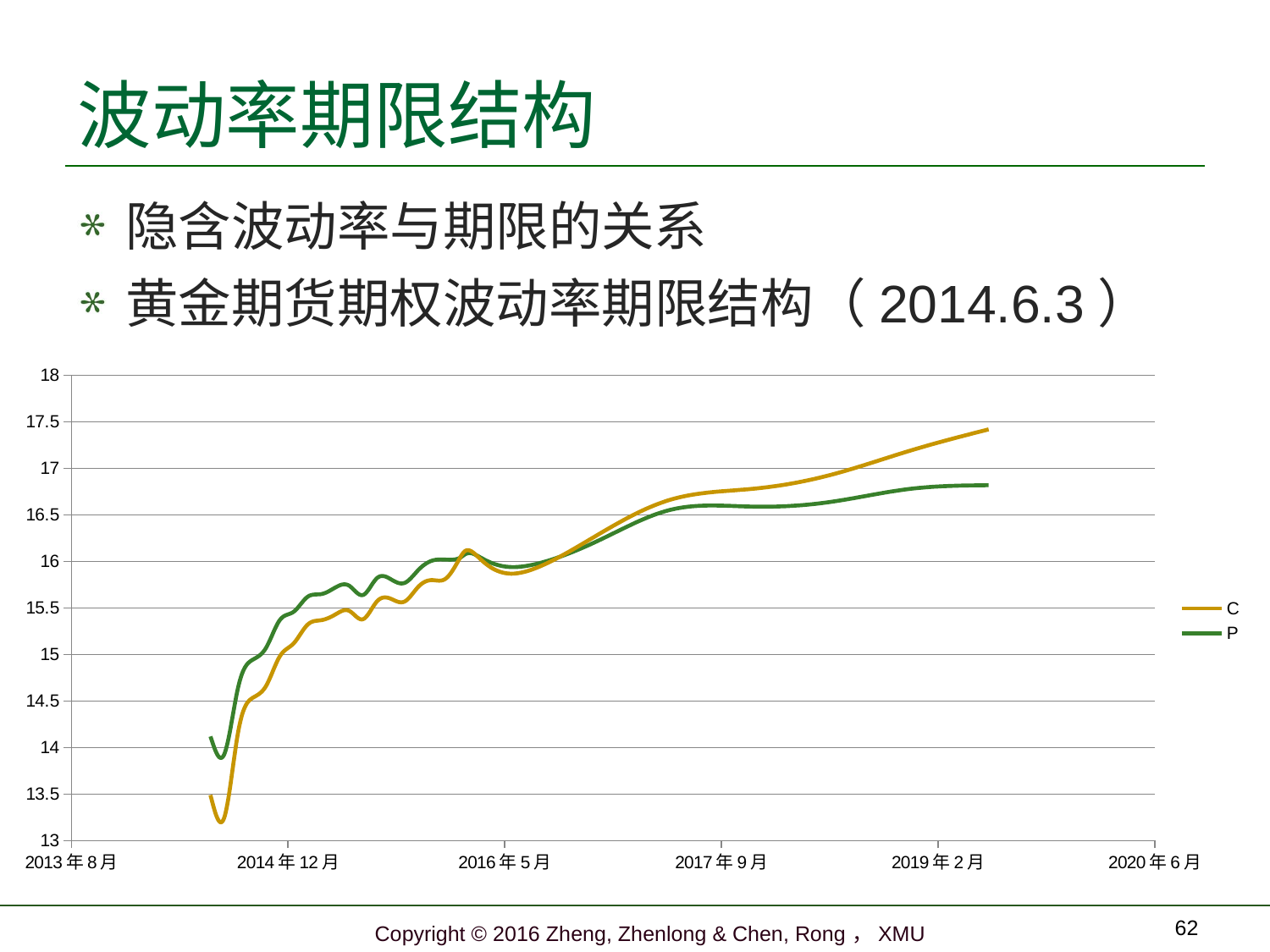

# 波动率期限结构
隐含波动率与期限的关系
黄金期货期权波动率期限结构（2014.6.3）

### Chart

| Category | C | P |
|---|---|---|
62